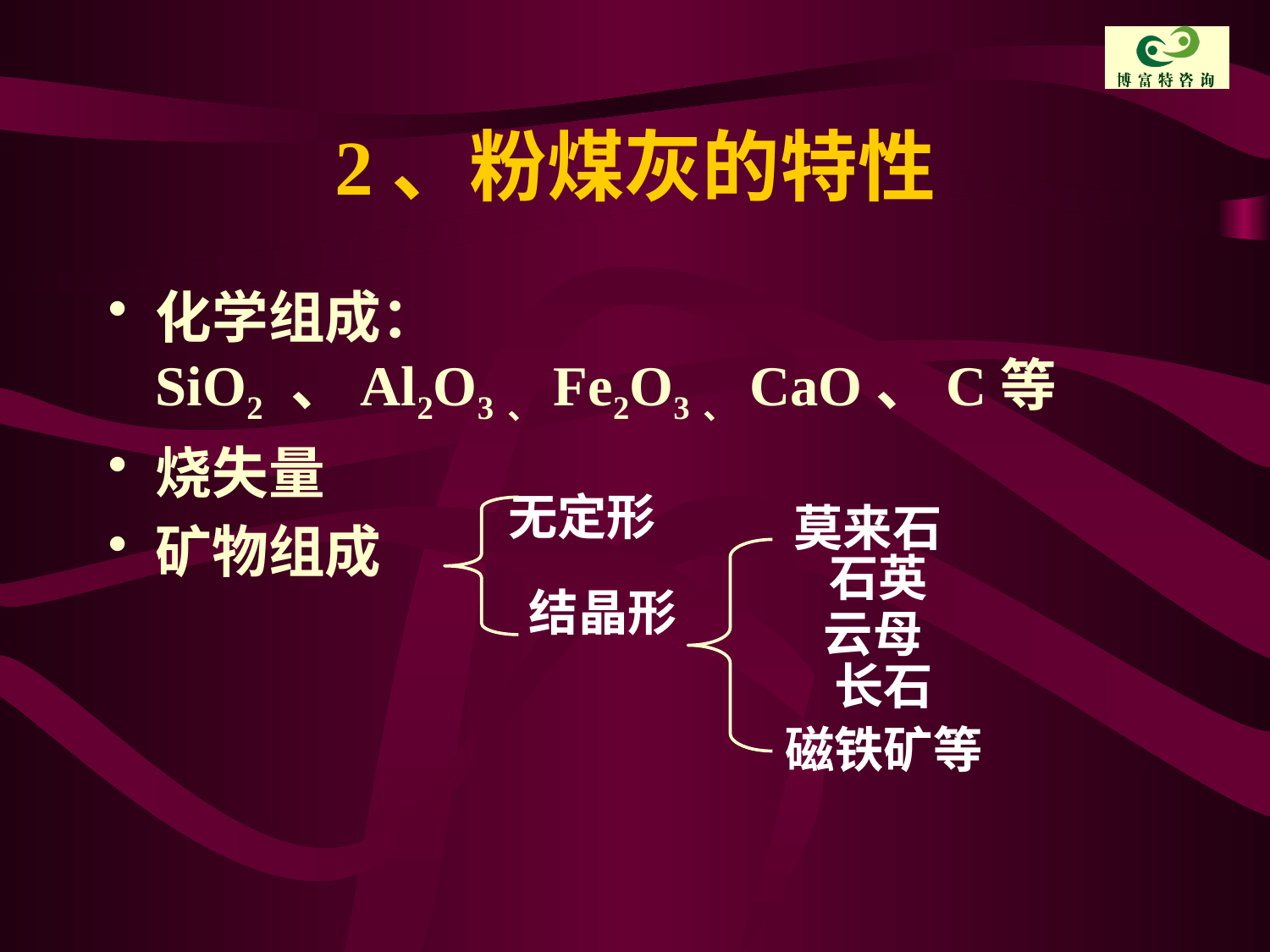

# 2、粉煤灰的特性
化学组成：SiO2 、Al2O3、Fe2O3、CaO、C等
烧失量
矿物组成
无定形

莫来石

石英
结晶形
云母
长石
磁铁矿等